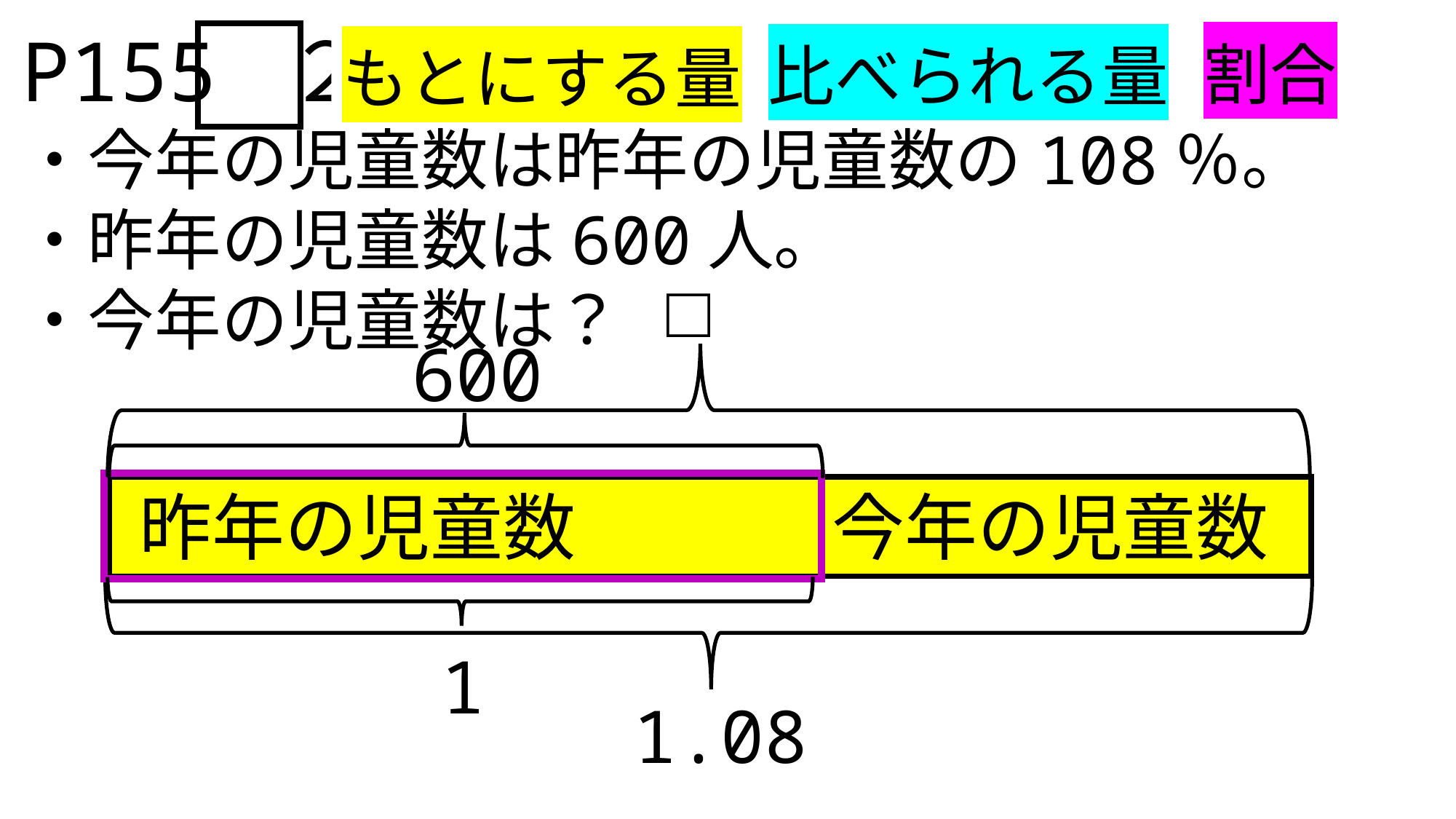

P155 ２
・今年の児童数は昨年の児童数の108％。
・昨年の児童数は600人。
・今年の児童数は？

割合

比べられる量
もとにする量

□
600

昨年の児童数
今年の児童数

1
1.08